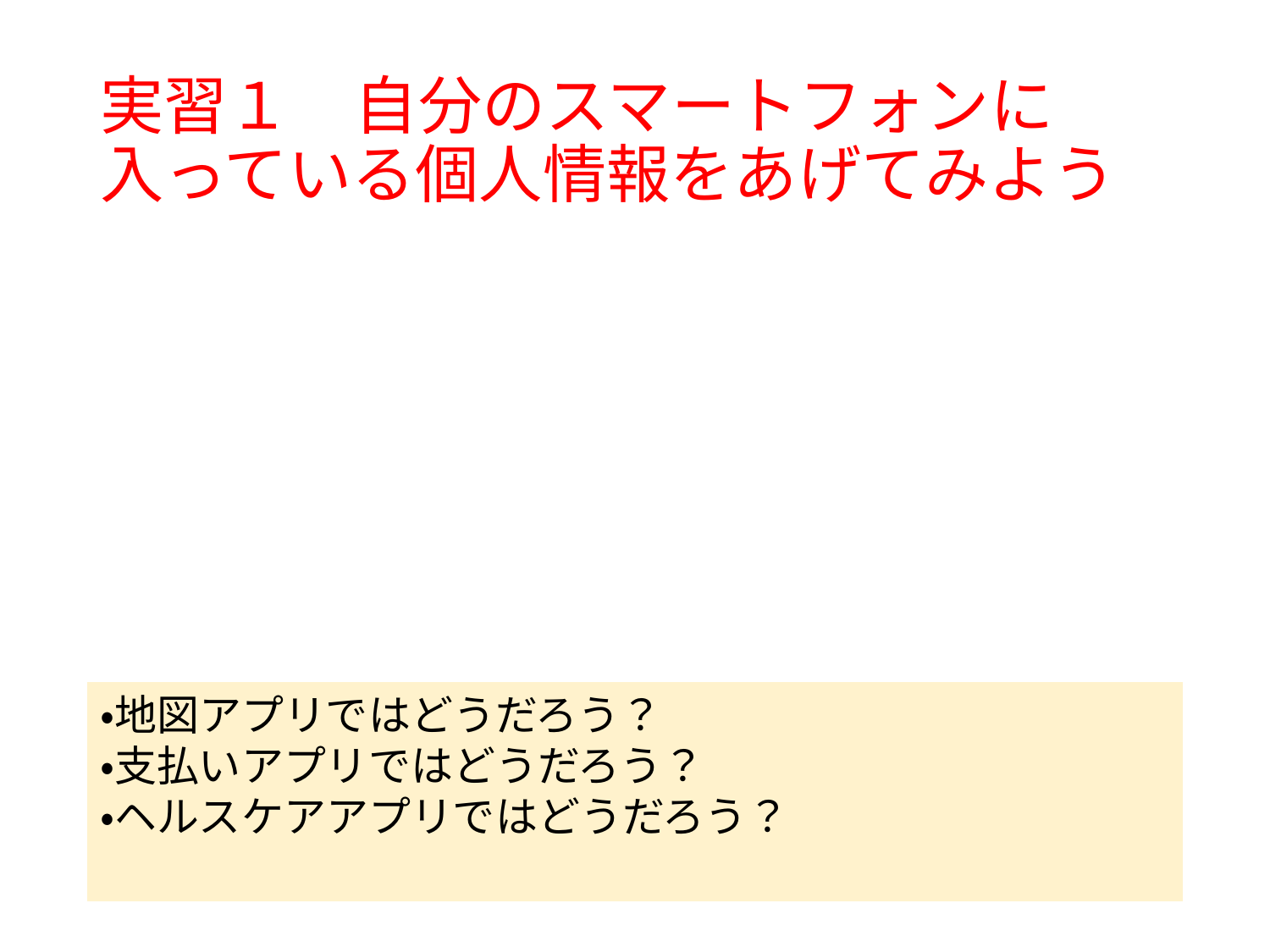

# 実習１　自分のスマートフォンに入っている個人情報をあげてみよう
・地図アプリではどうだろう？
・支払いアプリではどうだろう？
・ヘルスケアアプリではどうだろう？